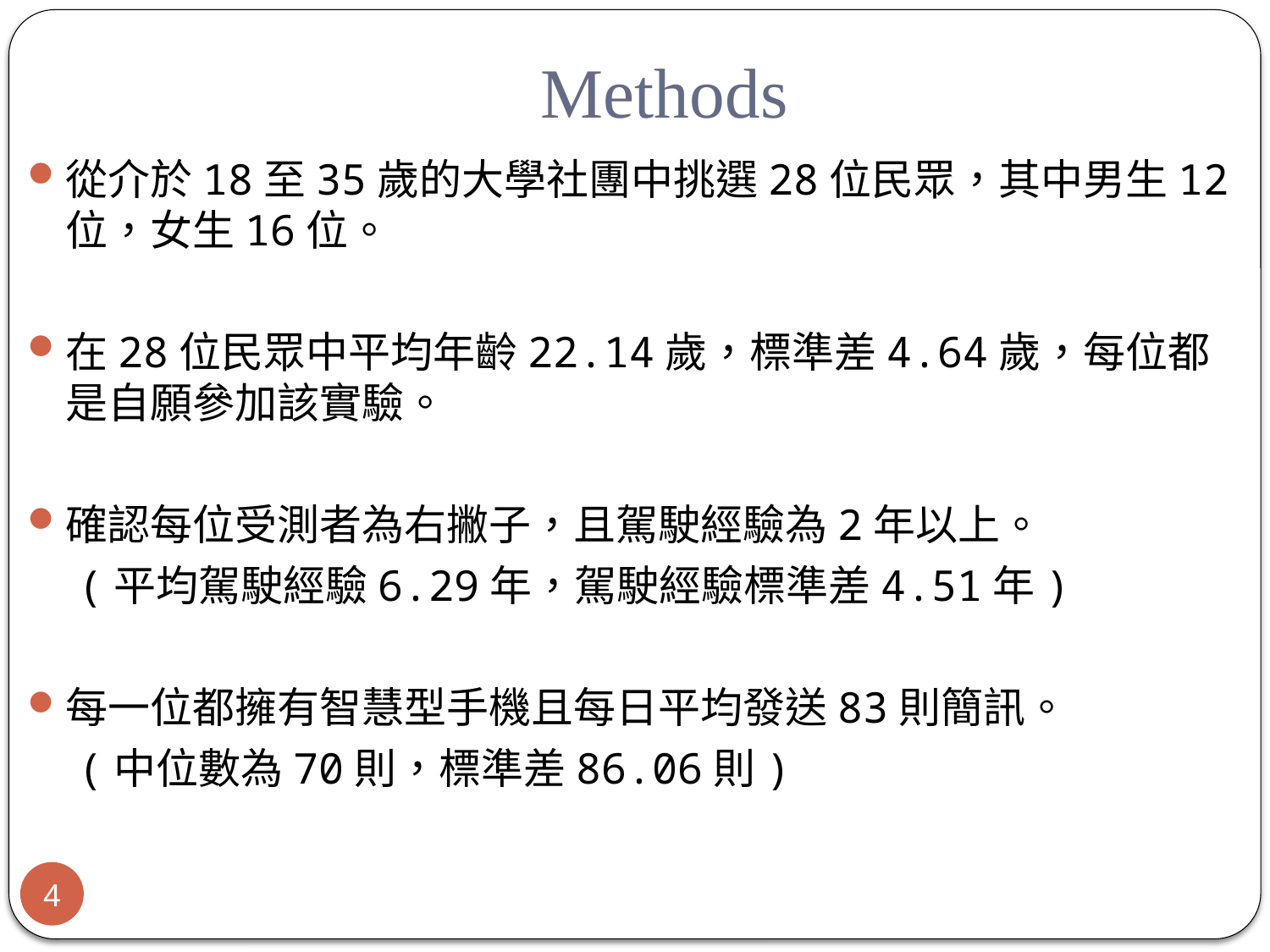

# Methods
從介於18至35歲的大學社團中挑選28位民眾，其中男生12位，女生16位。

在28位民眾中平均年齡22.14歲，標準差4.64歲，每位都是自願參加該實驗。

確認每位受測者為右撇子，且駕駛經驗為2年以上。
  (平均駕駛經驗6.29年，駕駛經驗標準差4.51年)

每一位都擁有智慧型手機且每日平均發送83則簡訊。
  (中位數為70則，標準差86.06則)

4